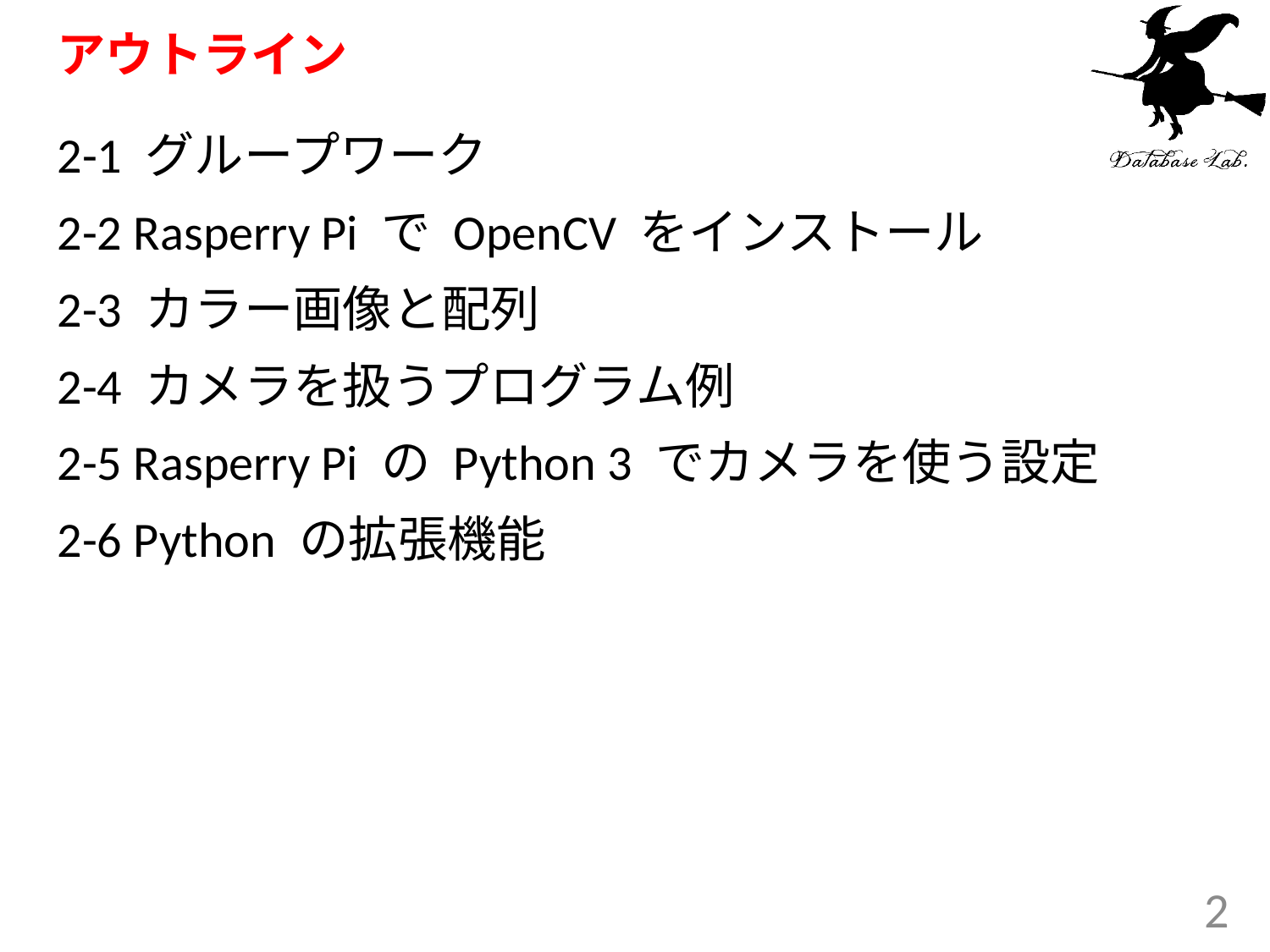

# アウトライン
2-1 グループワーク
2-2 Rasperry Pi で OpenCV をインストール
2-3 カラー画像と配列
2-4 カメラを扱うプログラム例
2-5 Rasperry Pi の Python 3 でカメラを使う設定
2-6 Python の拡張機能
2